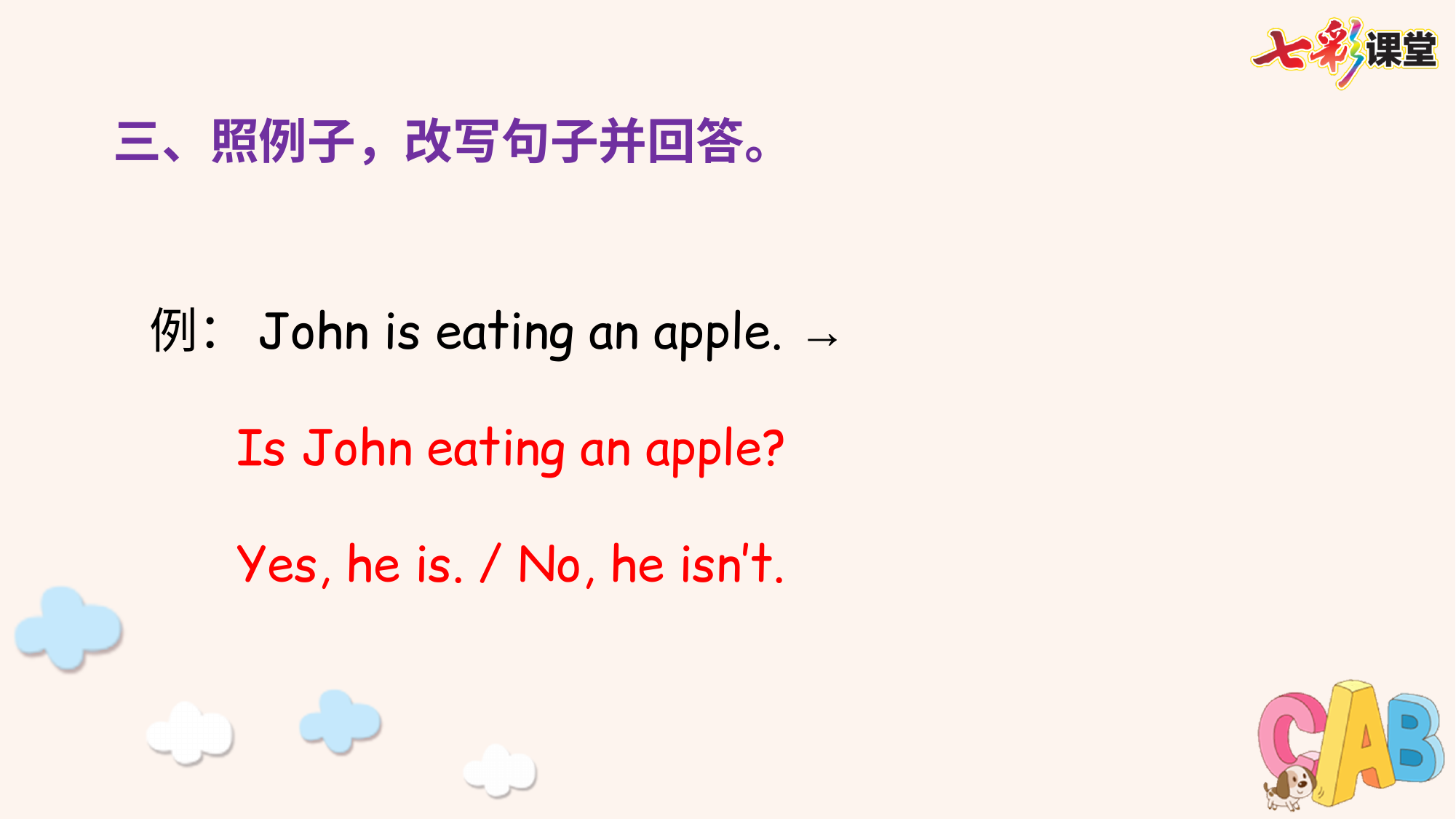

三、照例子，改写句子并回答。
例：John is eating an apple. →

      Is John eating an apple?

      Yes, he is. / No, he isn’t.